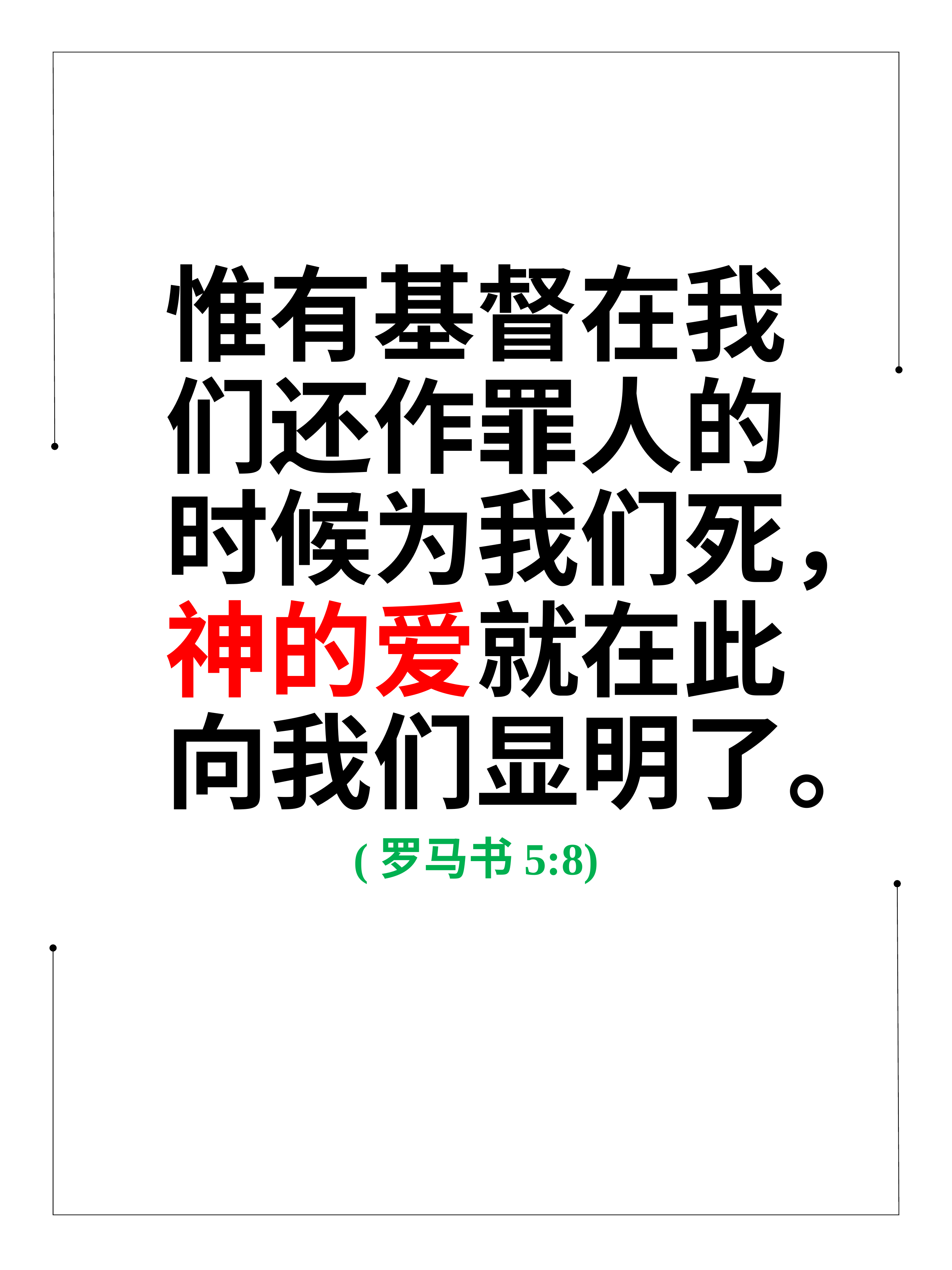

惟有基督在我们还作罪人的时候为我们死，神的爱就在此向我们显明了。
(罗马书5:8)